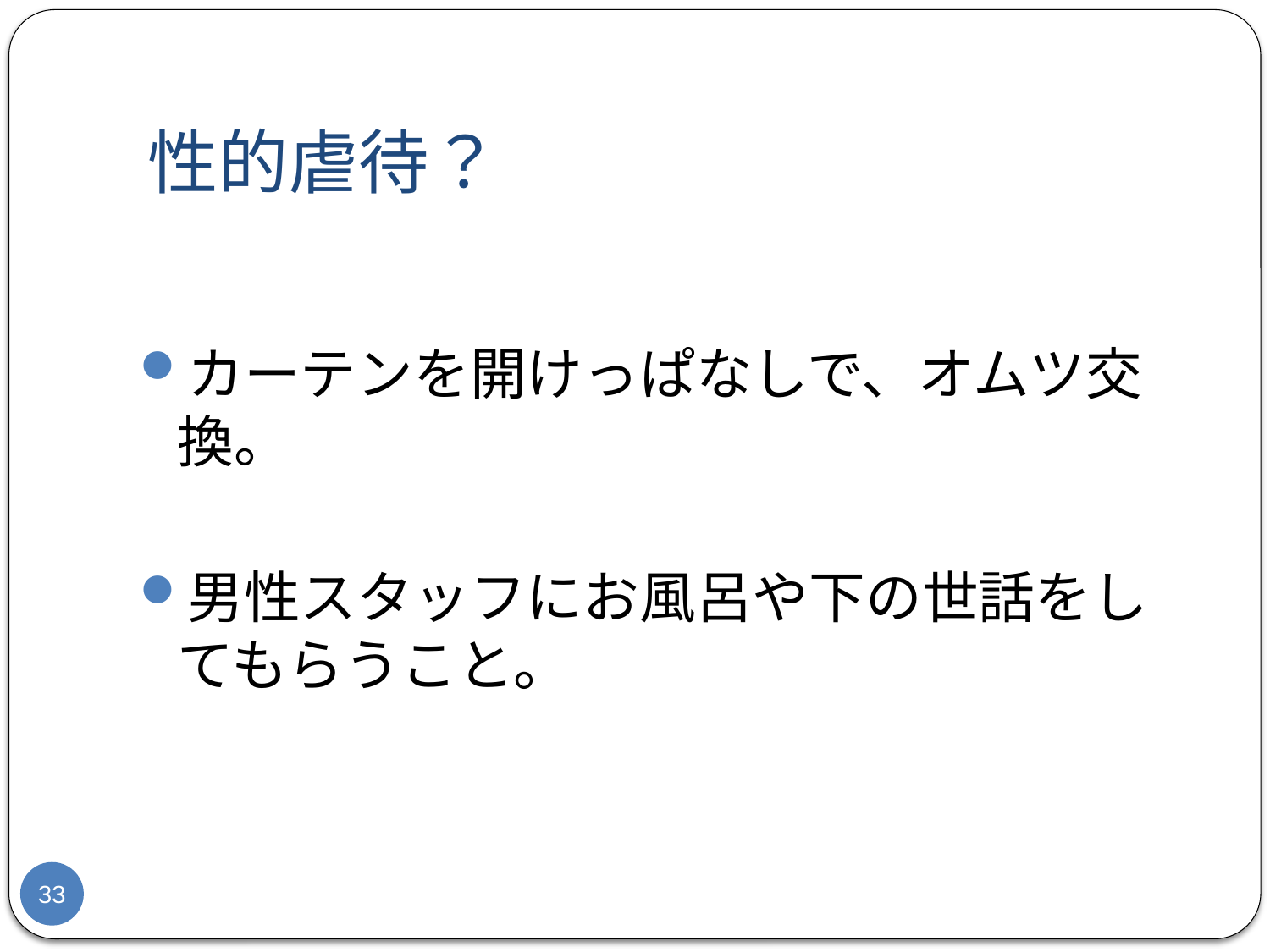

# 性的虐待？

カーテンを開けっぱなしで、オムツ交換。

男性スタッフにお風呂や下の世話をしてもらうこと。

33